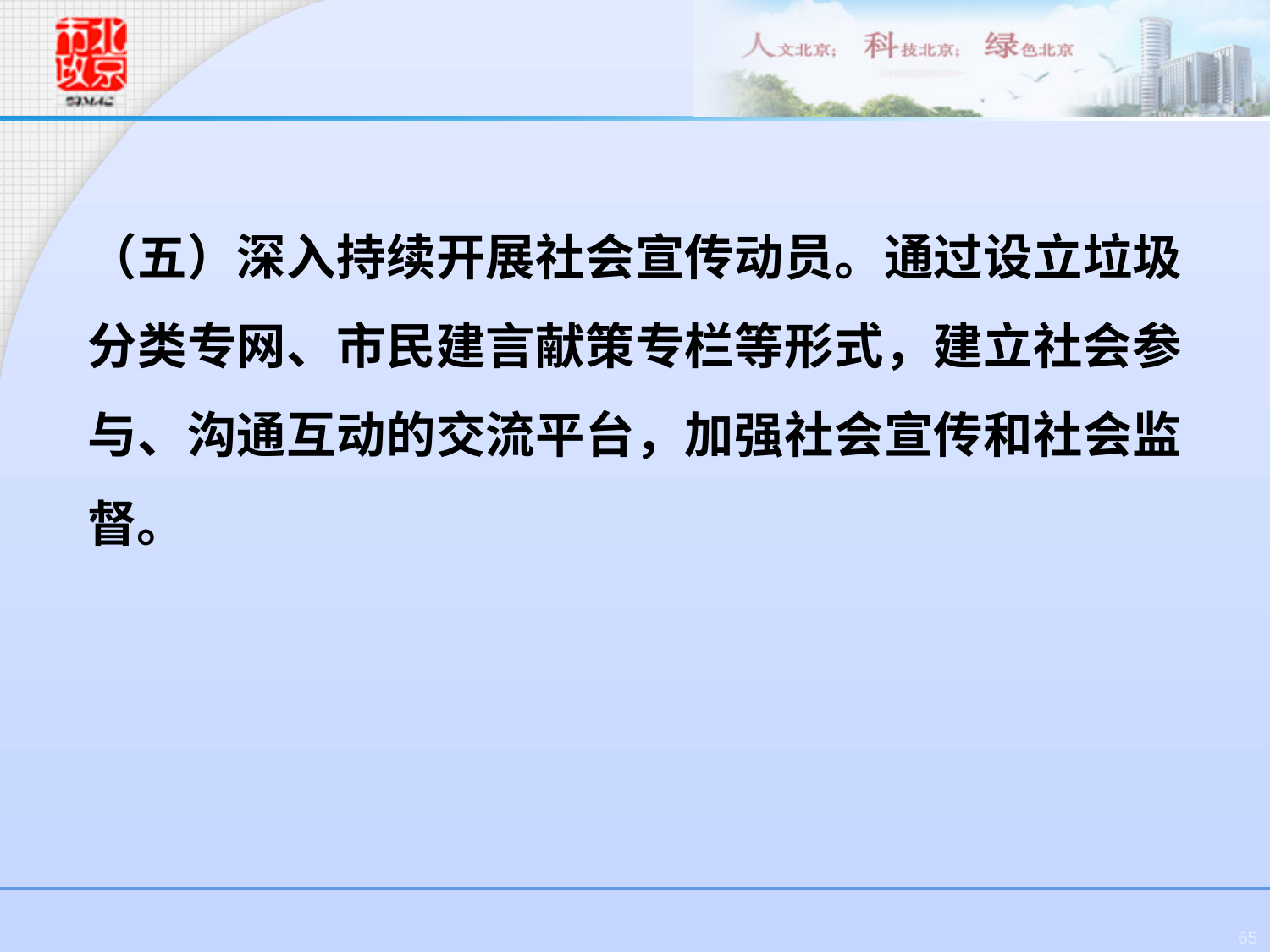

（五）深入持续开展社会宣传动员。通过设立垃圾分类专网、市民建言献策专栏等形式，建立社会参与、沟通互动的交流平台，加强社会宣传和社会监督。

65